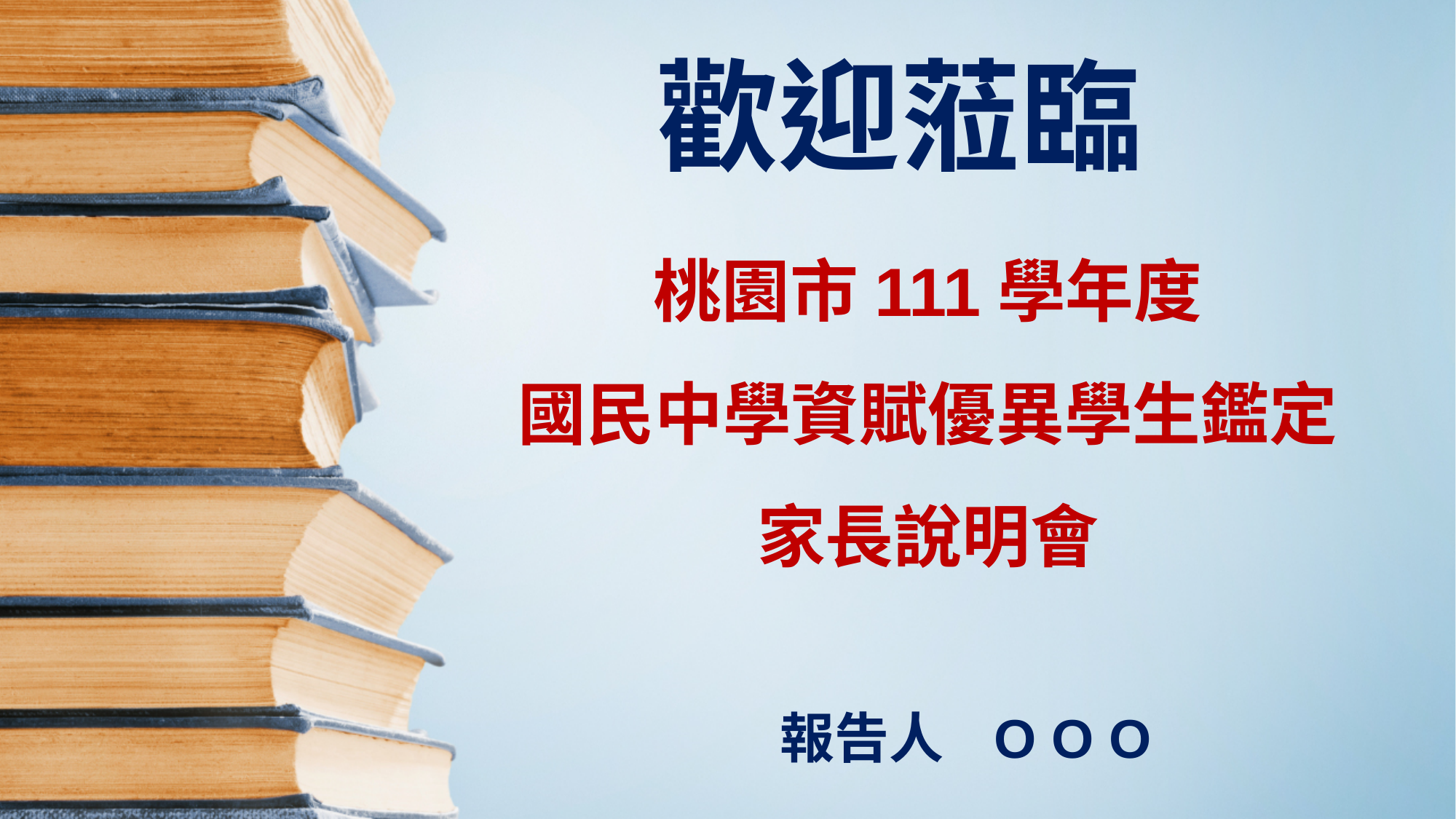

歡迎蒞臨
桃園市111學年度
國民中學資賦優異學生鑑定
家長說明會
報告人   O O O